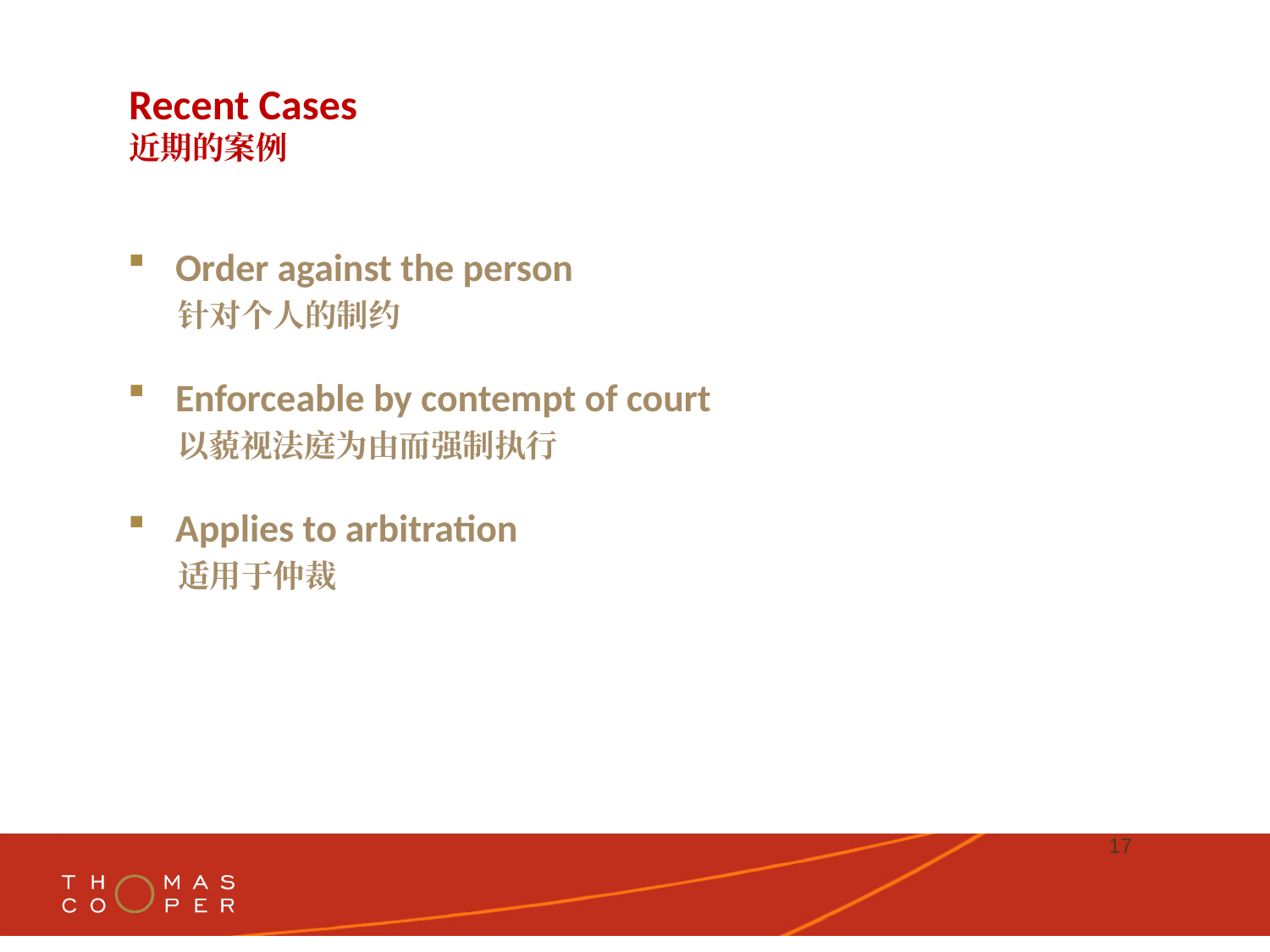

# Recent Cases 近期的案例
Order against the person
针对个人的制约
Enforceable by contempt of court
以藐视法庭为由而强制执行
Applies to arbitration
适用于仲裁
17